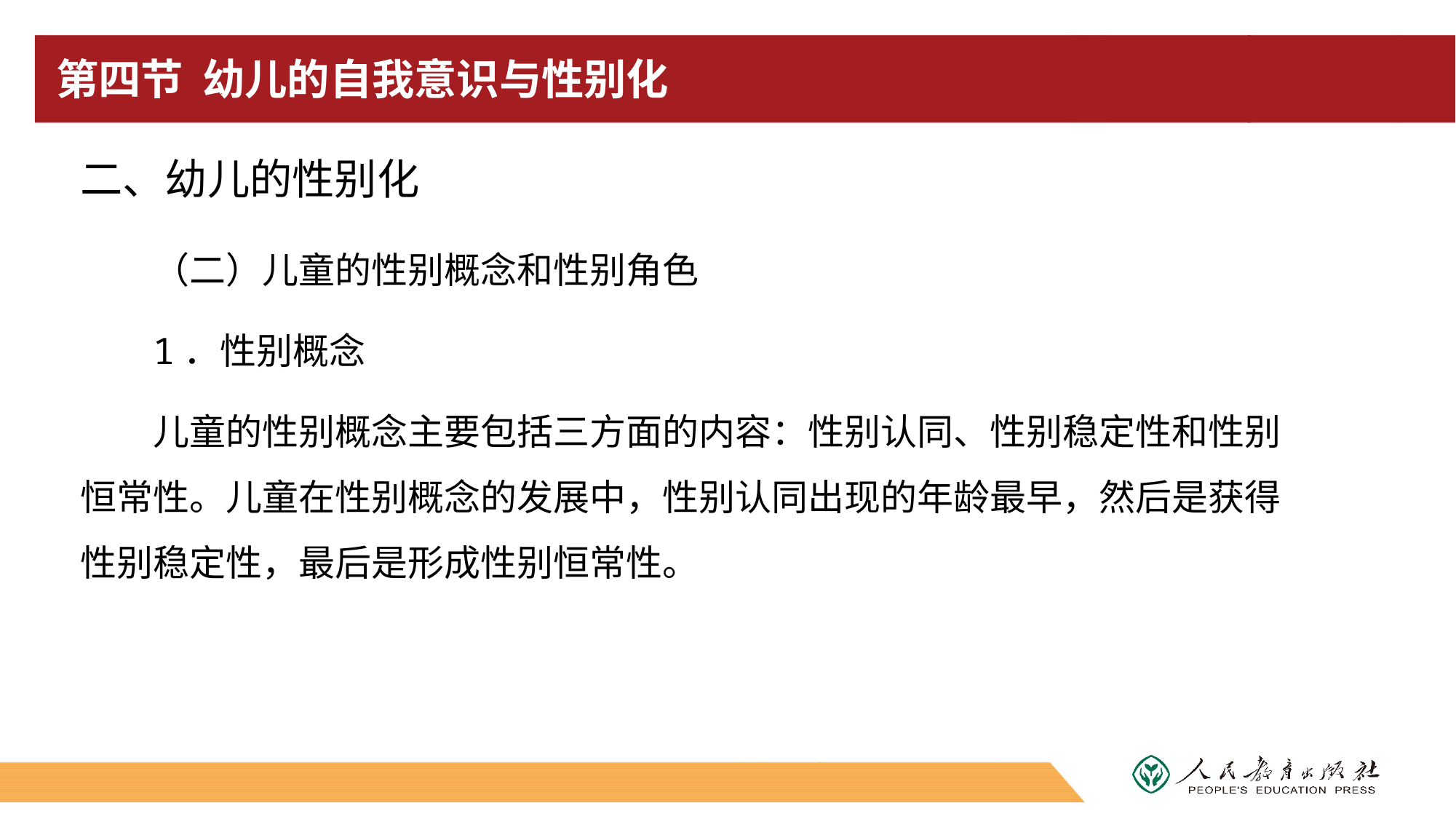

# 第四节  幼儿的自我意识与性别化
二、幼儿的性别化
（二）儿童的性别概念和性别角色
1．性别概念
儿童的性别概念主要包括三方面的内容：性别认同、性别稳定性和性别恒常性。儿童在性别概念的发展中，性别认同出现的年龄最早，然后是获得性别稳定性，最后是形成性别恒常性。